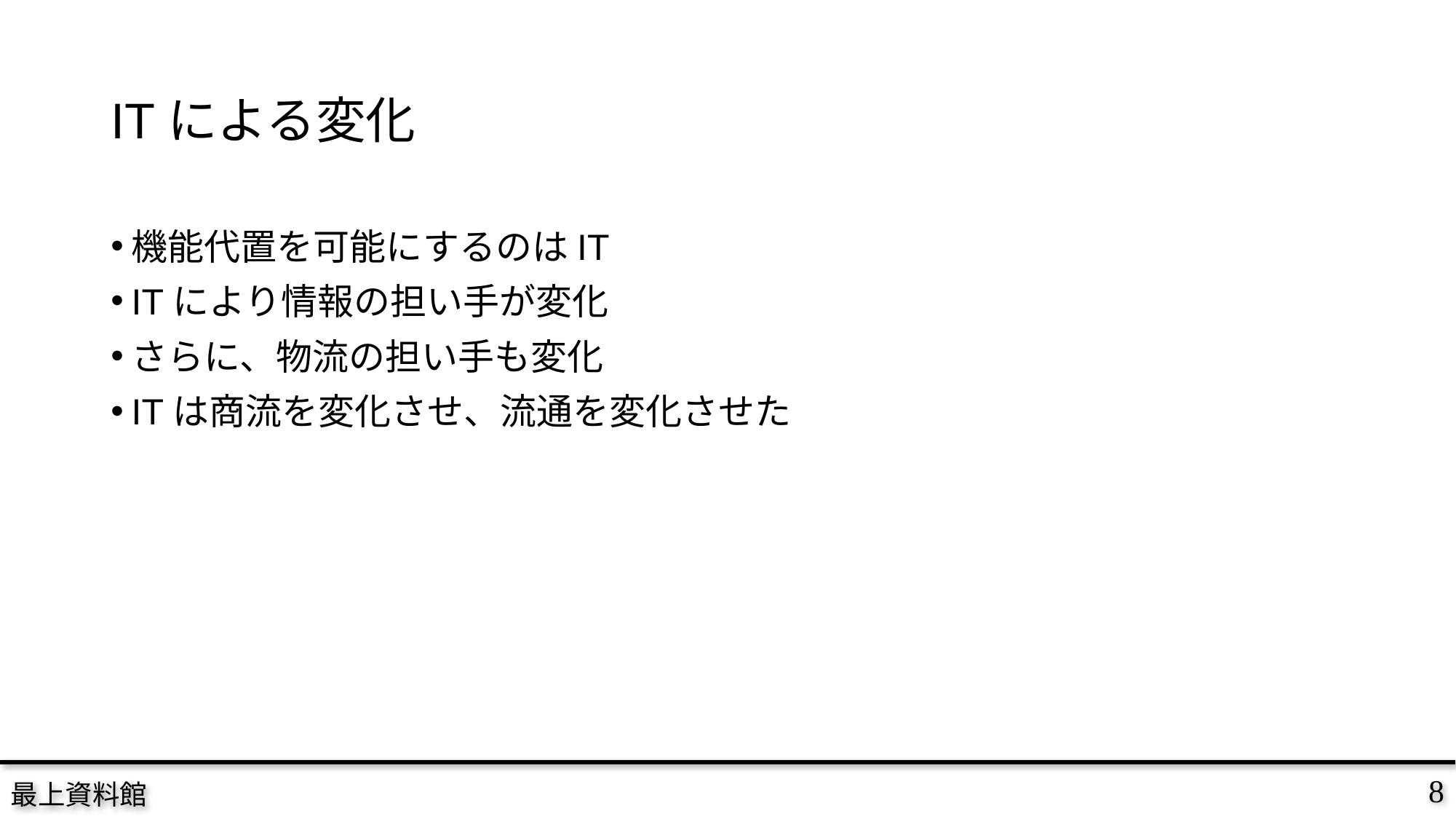

# ITによる変化
機能代置を可能にするのはIT
ITにより情報の担い手が変化
さらに、物流の担い手も変化
ITは商流を変化させ、流通を変化させた